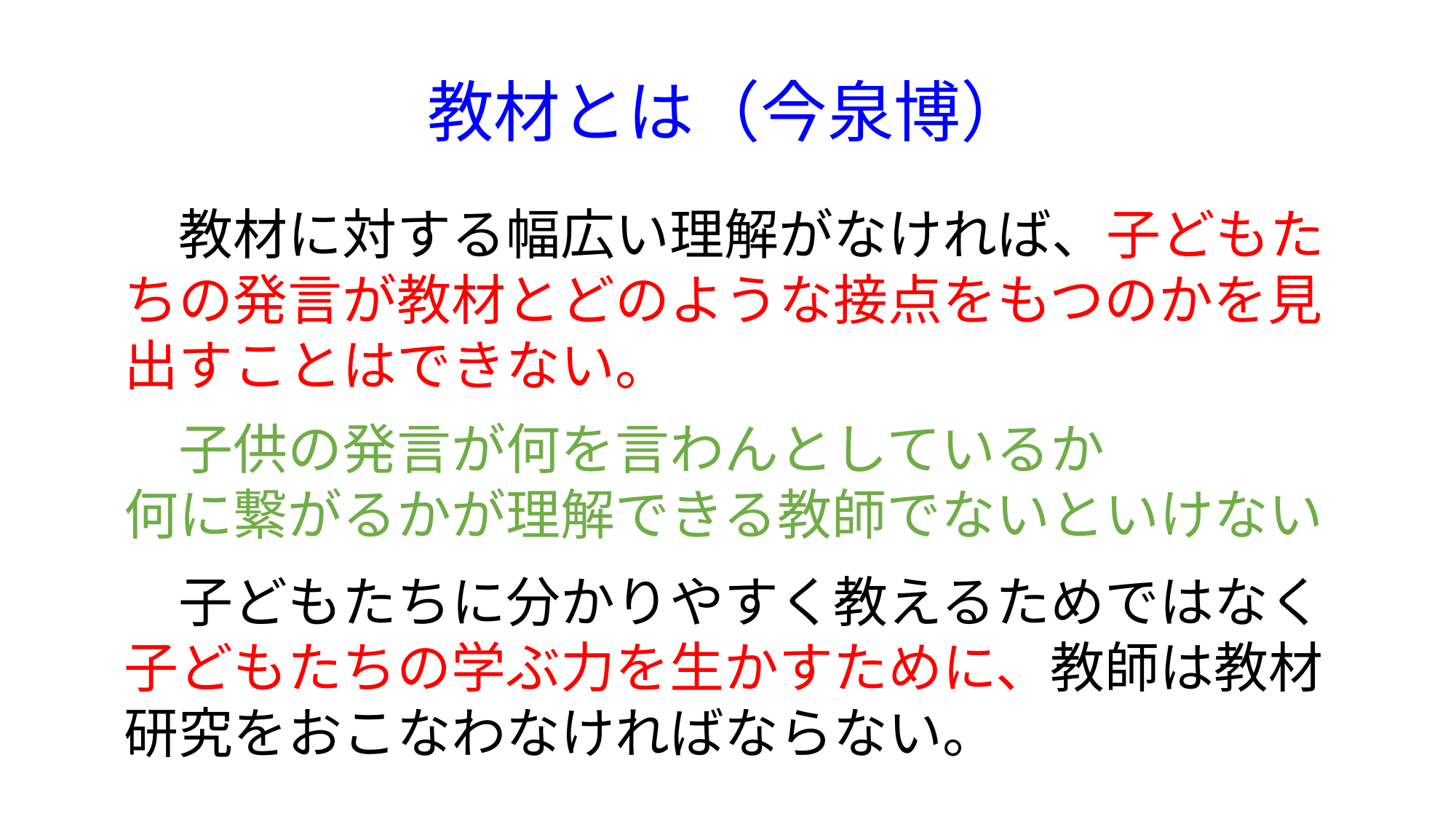

# 教材とは（今泉博）
　教材に対する幅広い理解がなければ、子どもたちの発言が教材とどのような接点をもつのかを見出すことはできない。
　子供の発言が何を言わんとしているか
何に繋がるかが理解できる教師でないといけない
　子どもたちに分かりやすく教えるためではなく子どもたちの学ぶ力を生かすために、教師は教材研究をおこなわなければならない。